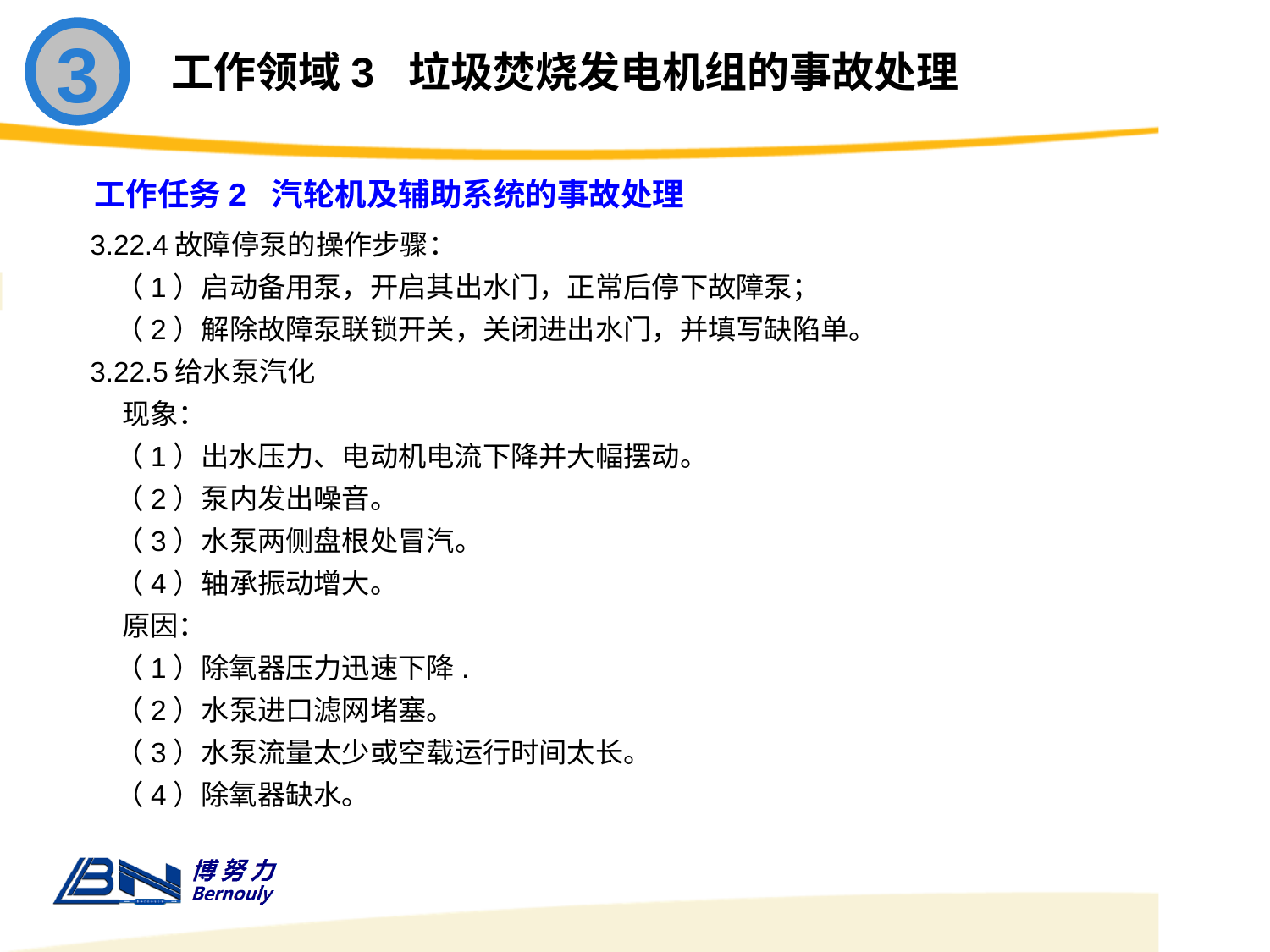

3
工作领域3  垃圾焚烧发电机组的事故处理
工作任务2  汽轮机及辅助系统的事故处理
3.22.4故障停泵的操作步骤：
   （1）启动备用泵，开启其出水门，正常后停下故障泵；
   （2）解除故障泵联锁开关，关闭进出水门，并填写缺陷单。
3.22.5给水泵汽化
    现象：
   （1）出水压力、电动机电流下降并大幅摆动。
   （2）泵内发出噪音。
   （3）水泵两侧盘根处冒汽。
   （4）轴承振动增大。
    原因：
   （1）除氧器压力迅速下降.
   （2）水泵进口滤网堵塞。
   （3）水泵流量太少或空载运行时间太长。
   （4）除氧器缺水。